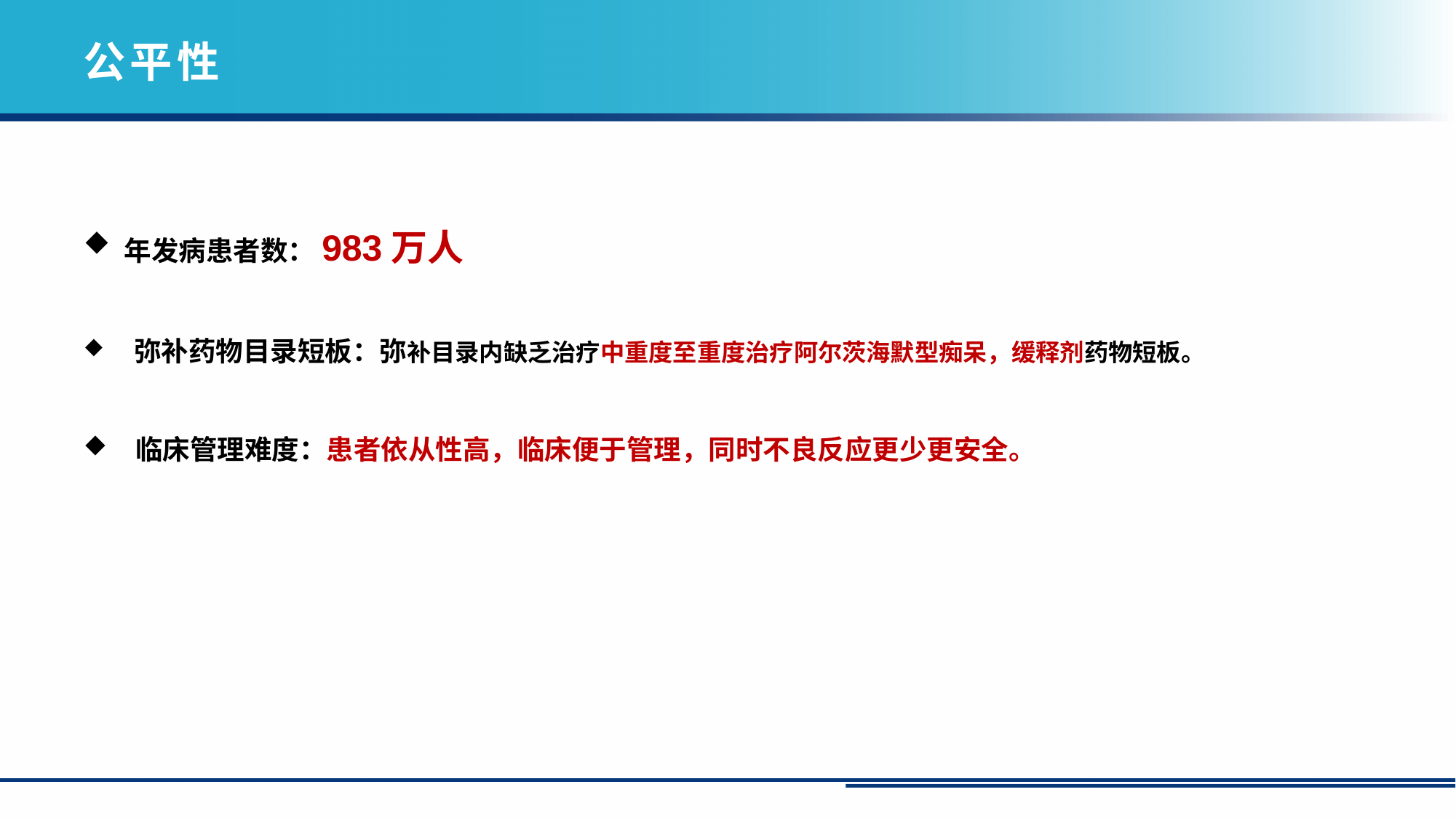

# 公平性
年发病患者数：983万人
 弥补药物目录短板：弥补目录内缺乏治疗中重度至重度治疗阿尔茨海默型痴呆，缓释剂药物短板。
 临床管理难度：患者依从性高，临床便于管理，同时不良反应更少更安全。